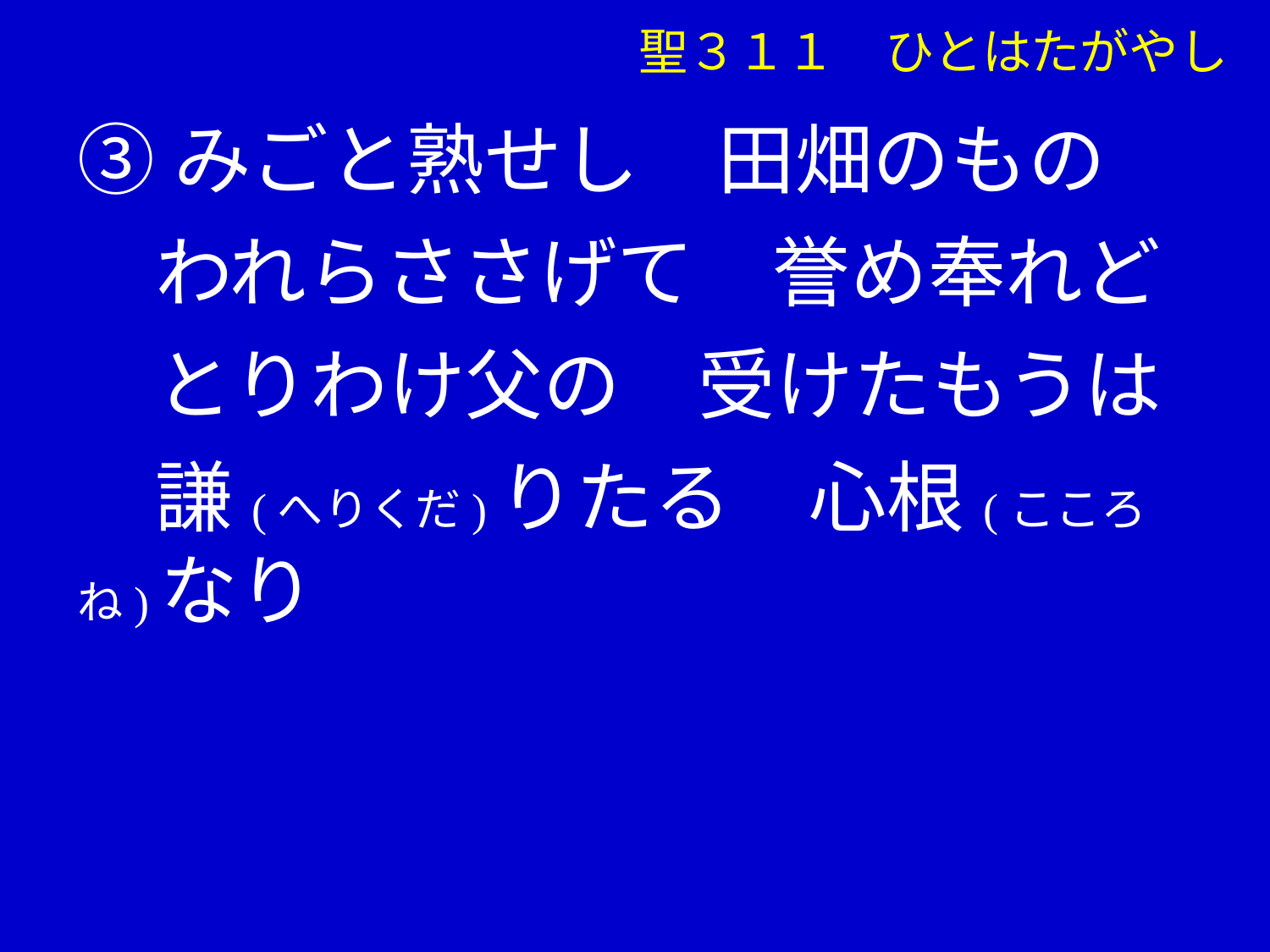

聖３１１　ひとはたがやし
③みごと熟せし　田畑のもの
　われらささげて　誉め奉れど
　とりわけ父の　受けたもうは
　謙(へりくだ)りたる　心根(こころね)なり